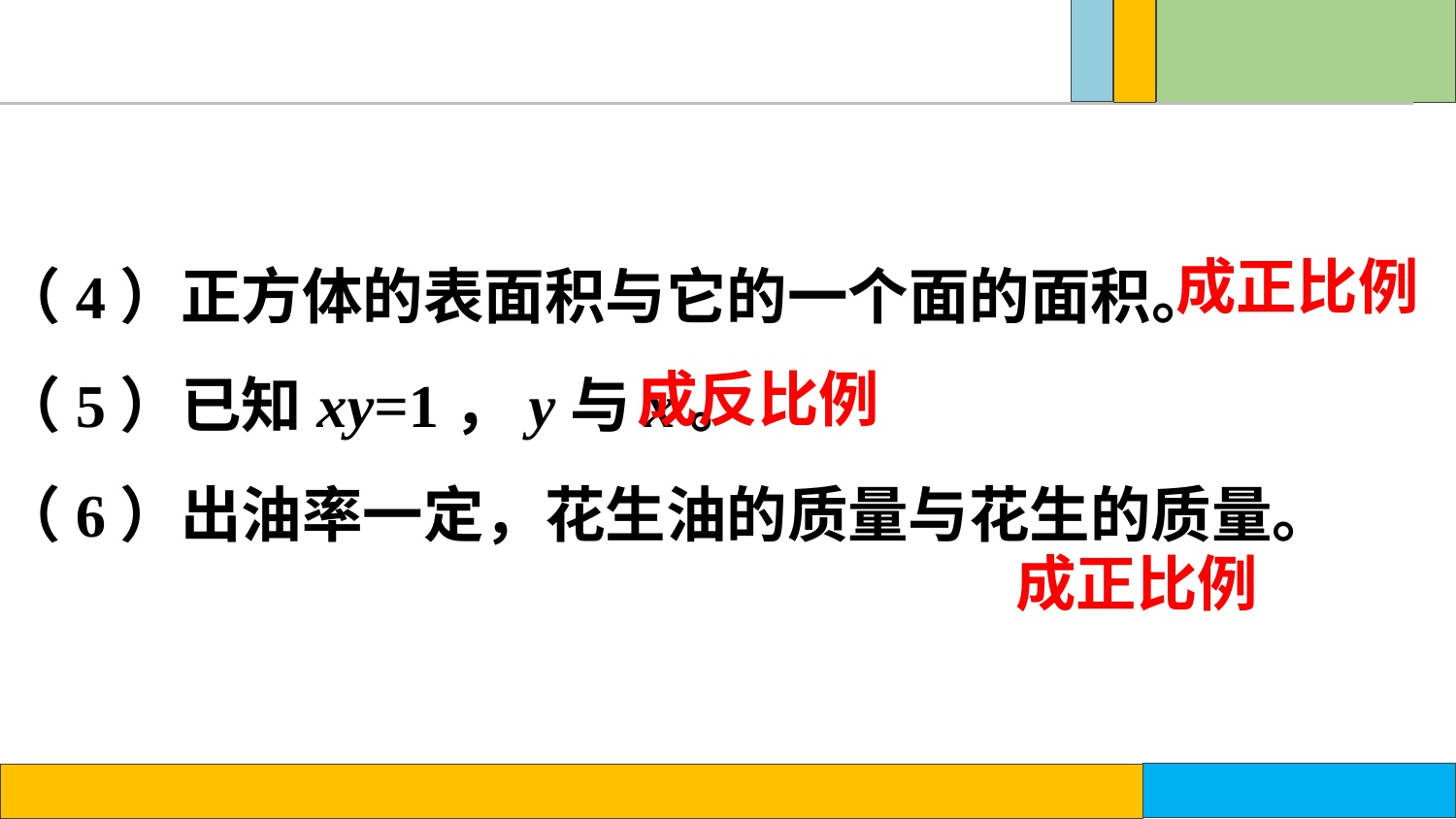

（4）正方体的表面积与它的一个面的面积。
（5）已知xy=1，y与x。
（6）出油率一定，花生油的质量与花生的质量。
成正比例
成反比例
成正比例